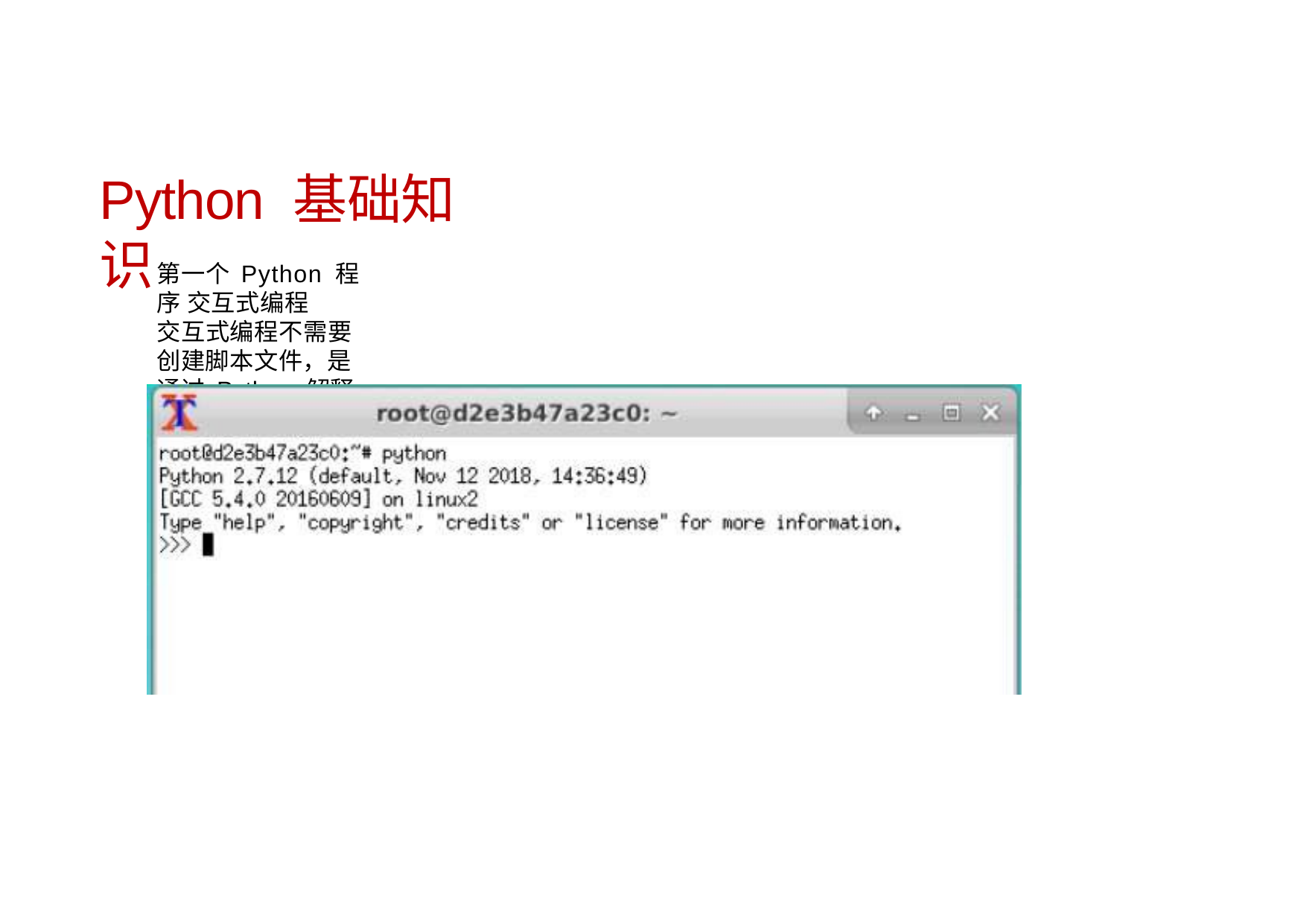

# Python 基础知识
第一个 Python 程序 交互式编程
交互式编程不需要创建脚本文件，是通过 Python 解释器的交互模式进来编写代码。
Linux上你只需要在命令行中输入 Python 命令即可启动交互式编程,提示窗口如下：